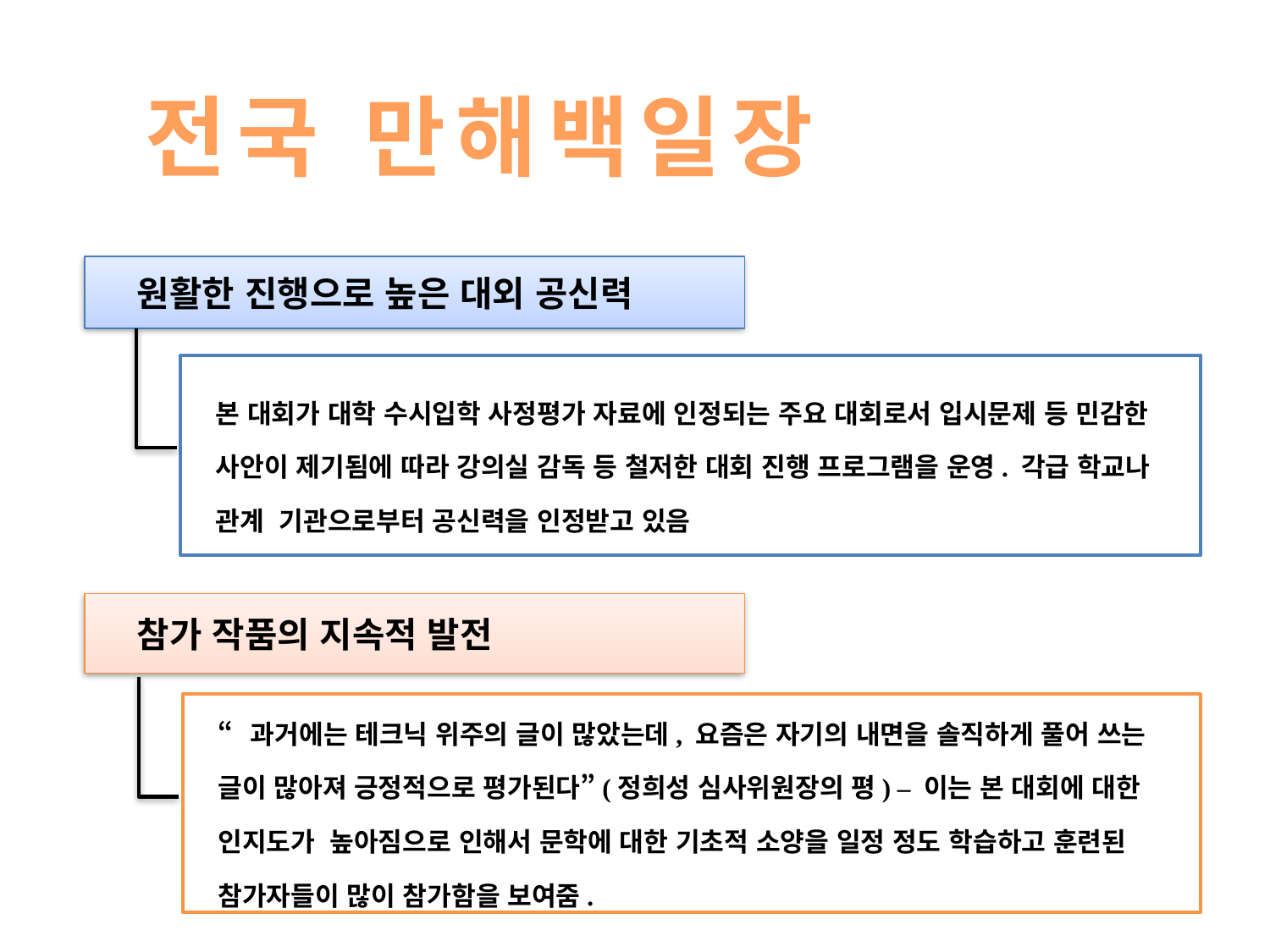

전국 만해백일장
원활한 진행으로 높은 대외 공신력
본 대회가 대학 수시입학 사정평가 자료에 인정되는 주요 대회로서 입시문제 등 민감한 사안이 제기됨에 따라 강의실 감독 등 철저한 대회 진행 프로그램을 운영. 각급 학교나 관계  기관으로부터 공신력을 인정받고 있음
참가 작품의 지속적 발전
“과거에는 테크닉 위주의 글이 많았는데, 요즘은 자기의 내면을 솔직하게 풀어 쓰는 글이 많아져 긍정적으로 평가된다”(정희성 심사위원장의 평) – 이는 본 대회에 대한 인지도가  높아짐으로 인해서 문학에 대한 기초적 소양을 일정 정도 학습하고 훈련된 참가자들이 많이 참가함을 보여줌.